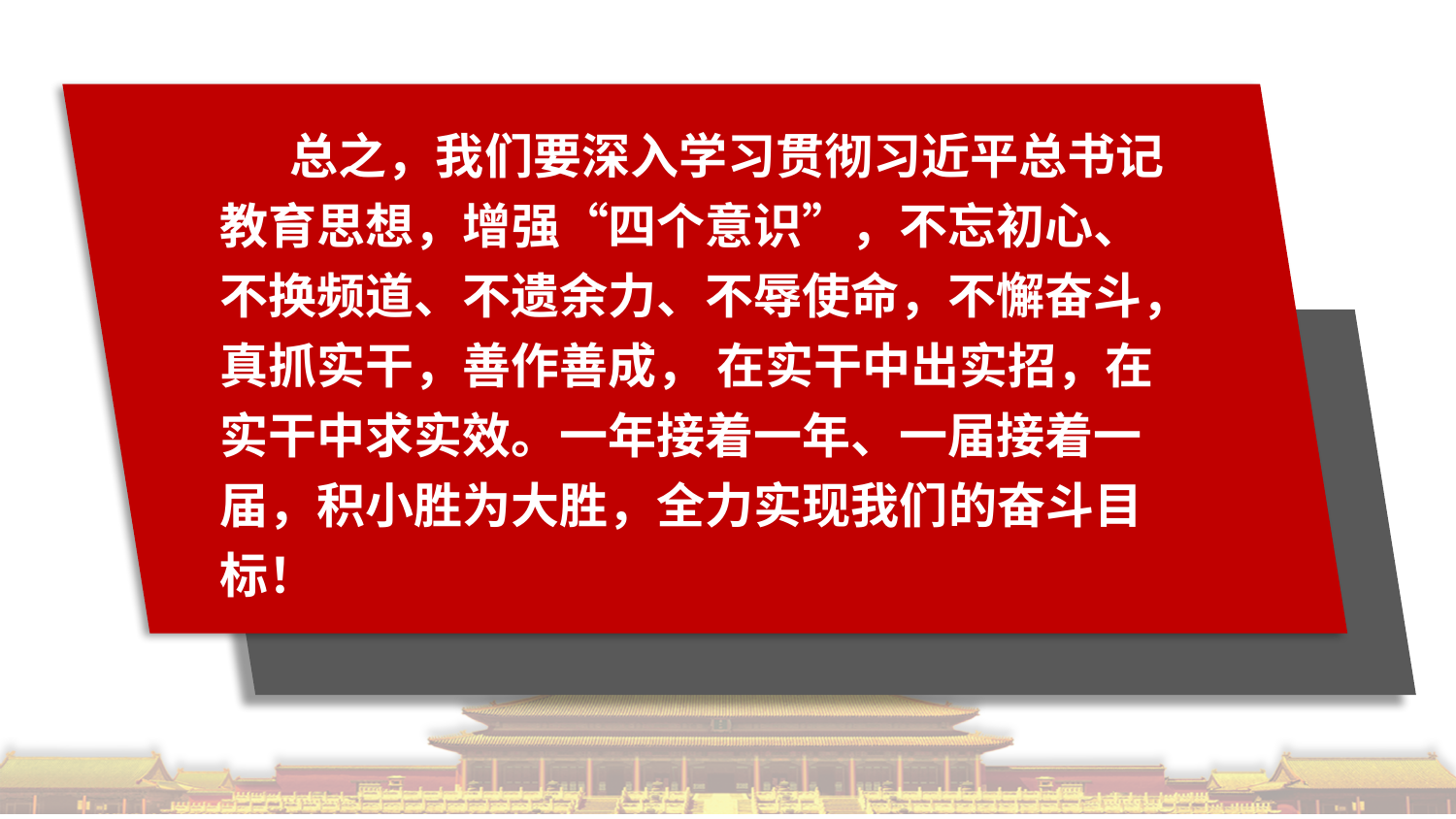

总之，我们要深入学习贯彻习近平总书记教育思想，增强“四个意识”，不忘初心、不换频道、不遗余力、不辱使命，不懈奋斗，真抓实干，善作善成， 在实干中出实招，在实干中求实效。一年接着一年、一届接着一届，积小胜为大胜，全力实现我们的奋斗目标！